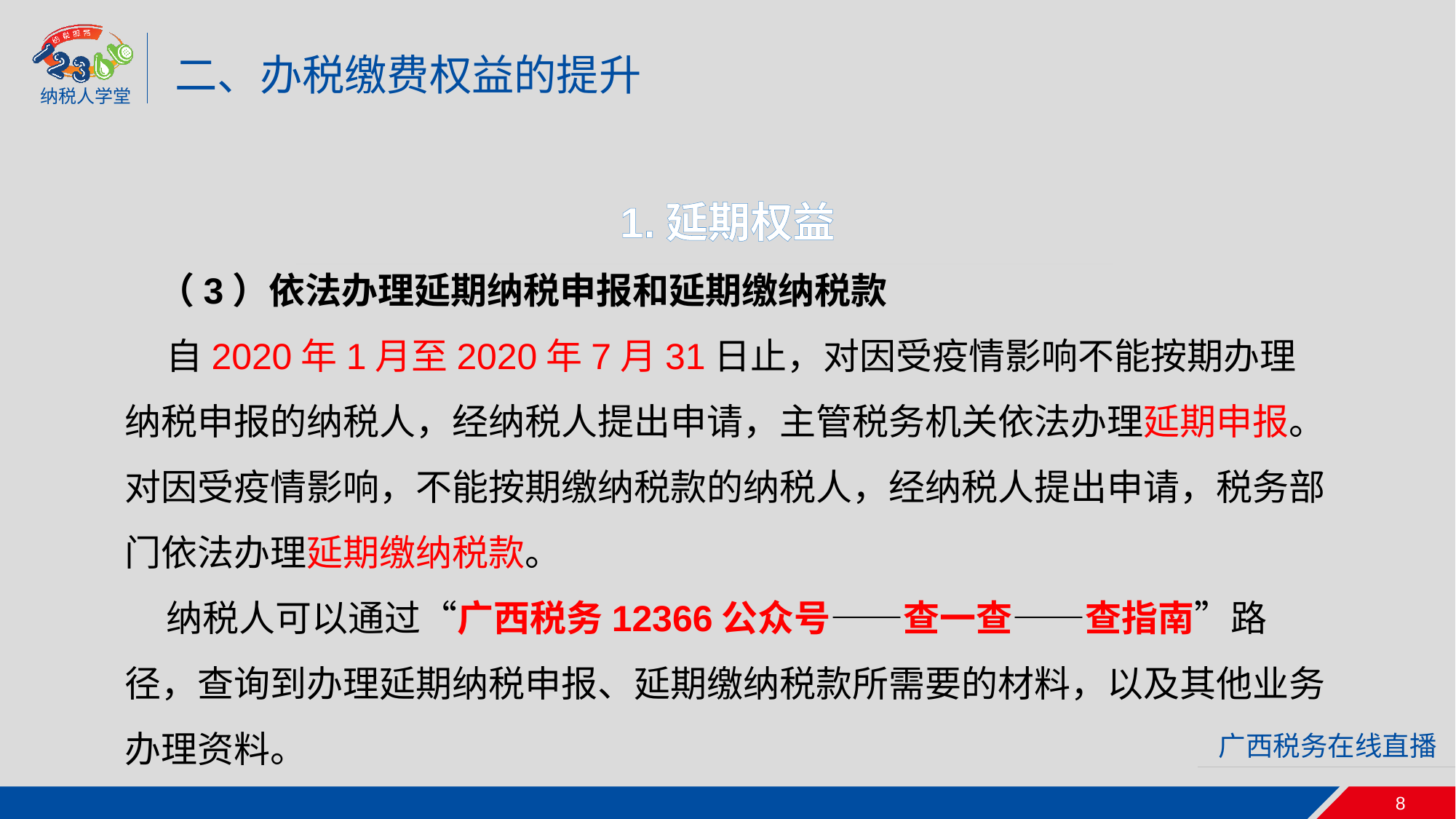

二、办税缴费权益的提升
1.延期权益
   （3）依法办理延期纳税申报和延期缴纳税款
    自2020年1月至2020年7月31日止，对因受疫情影响不能按期办理纳税申报的纳税人，经纳税人提出申请，主管税务机关依法办理延期申报。对因受疫情影响，不能按期缴纳税款的纳税人，经纳税人提出申请，税务部门依法办理延期缴纳税款。
    纳税人可以通过“广西税务12366公众号——查一查——查指南”路径，查询到办理延期纳税申报、延期缴纳税款所需要的材料，以及其他业务办理资料。